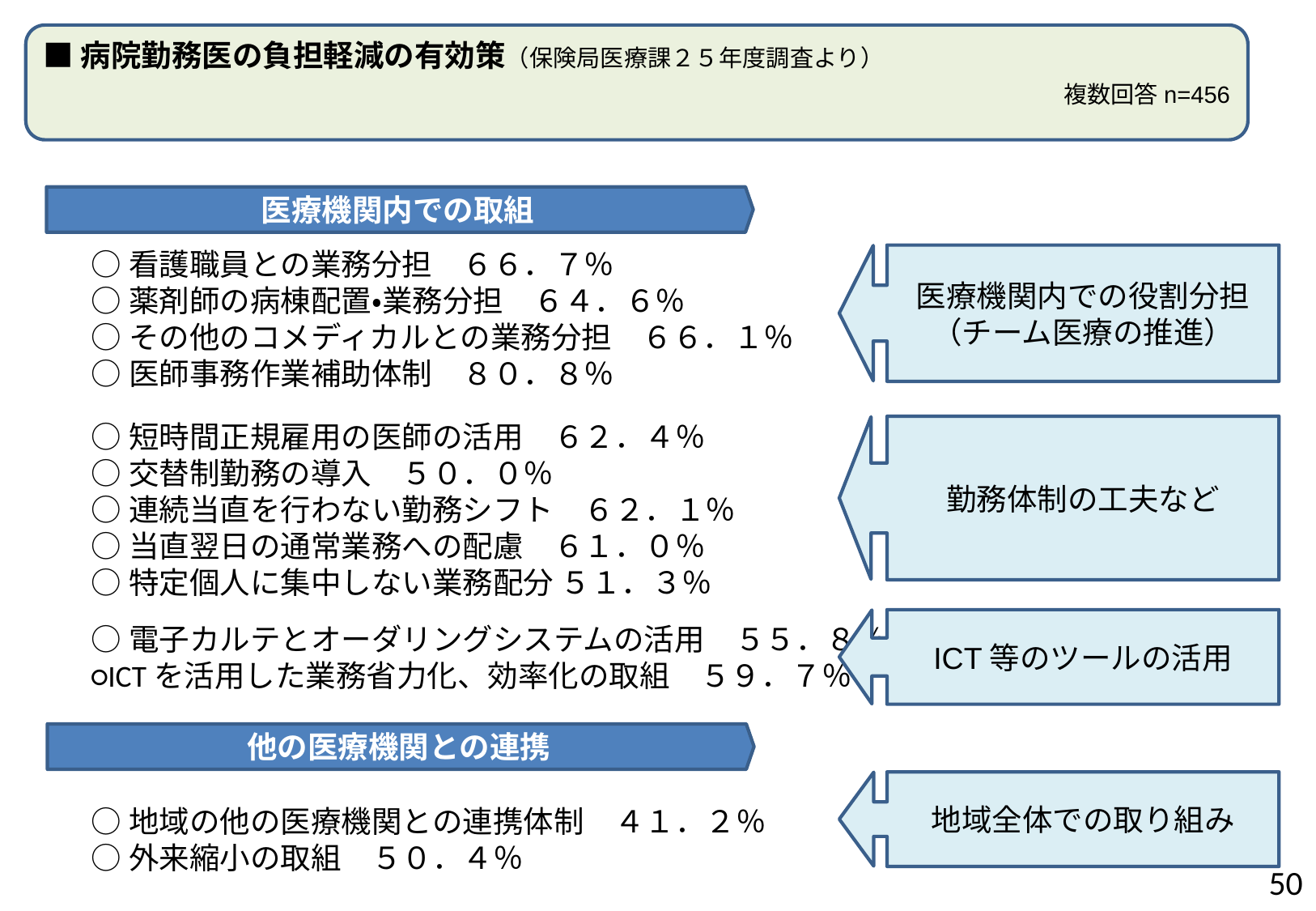

■病院勤務医の負担軽減の有効策（保険局医療課２５年度調査より）
　　　　　　　　　　　　　　　　　　　　　　　　複数回答n=456

医療機関内での取組
○看護職員との業務分担　６６．７％
○薬剤師の病棟配置・業務分担　６４．６％
○その他のコメディカルとの業務分担　６６．１％
○医師事務作業補助体制　８０．８％

○短時間正規雇用の医師の活用　６２．４％
○交替制勤務の導入　５０．０％
○連続当直を行わない勤務シフト　６２．１％
○当直翌日の通常業務への配慮　６１．０％
○特定個人に集中しない業務配分 ５１．３％
○電子カルテとオーダリングシステムの活用　５５．８％
○ICTを活用した業務省力化、効率化の取組　５９．７％

○地域の他の医療機関との連携体制　４１．２％
○外来縮小の取組　５０．４％
医療機関内での役割分担（チーム医療の推進）
勤務体制の工夫など
ICT等のツールの活用
他の医療機関との連携
地域全体での取り組み
50